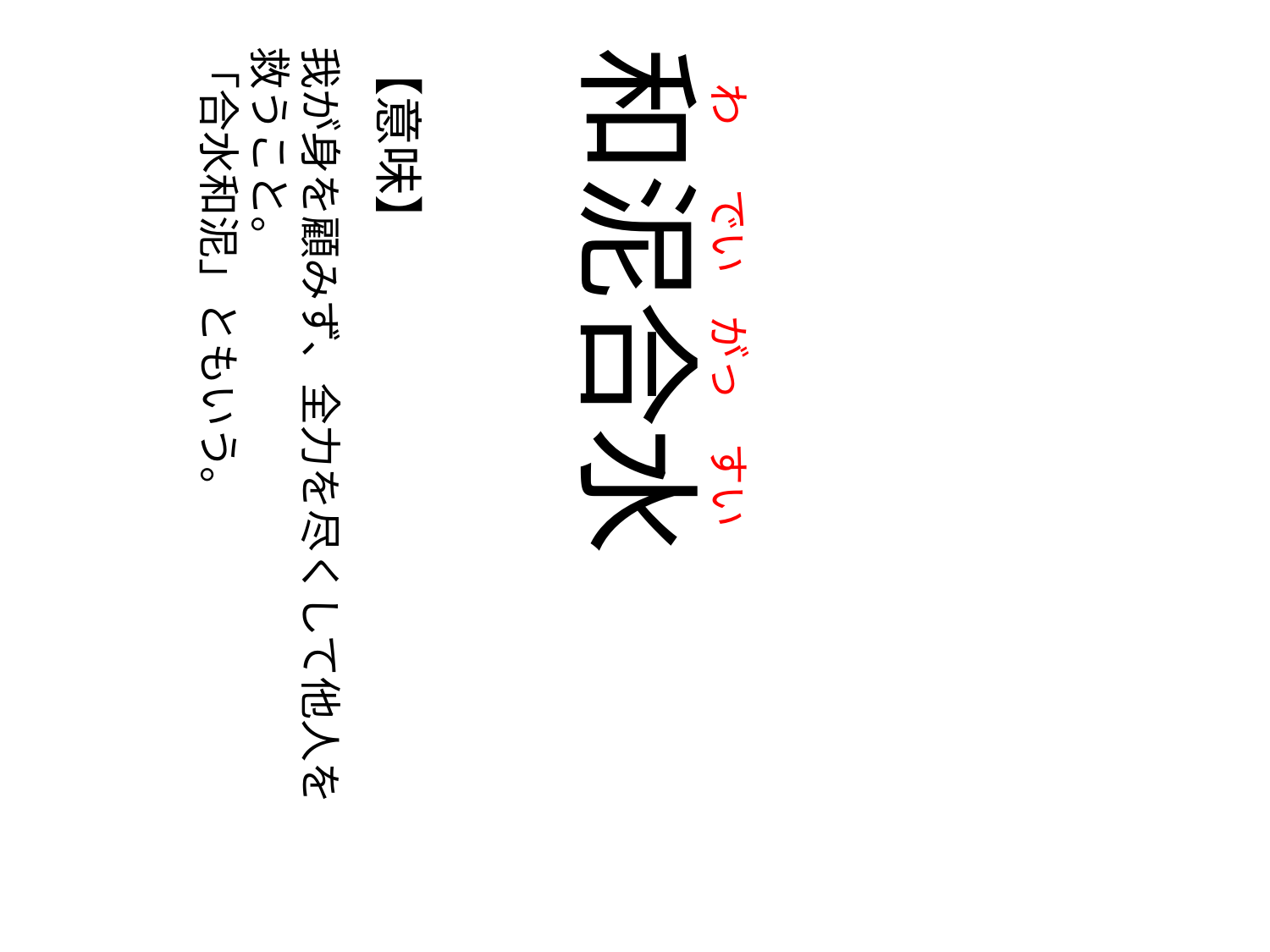

わ
の
でい
の
がっ
の
すい
我が身を顧みず、全力を尽くして他人を
救うこと。
「合水和泥」ともいう。
【意味】
和泥合水